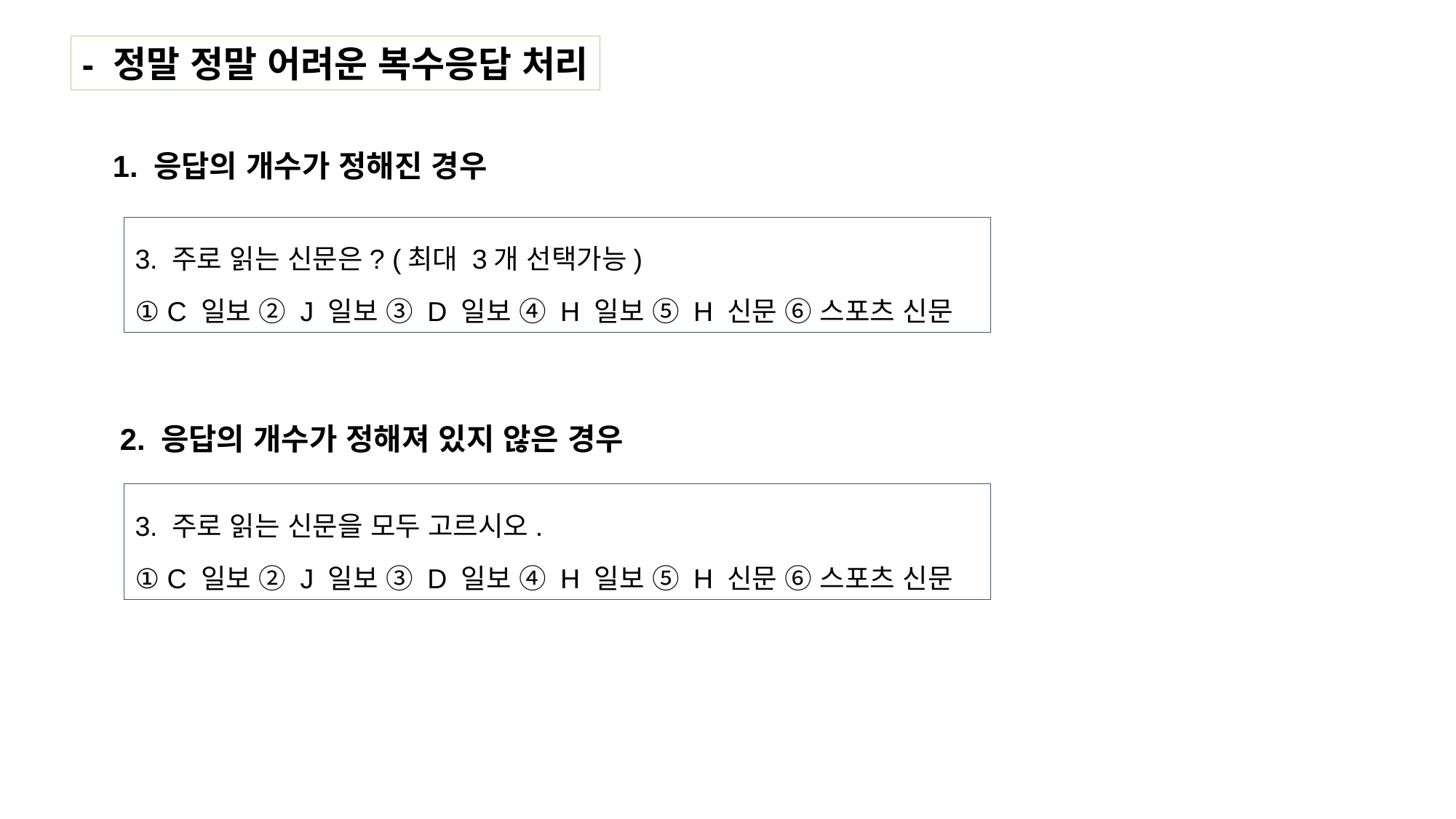

- 정말 정말 어려운 복수응답 처리
1. 응답의 개수가 정해진 경우
3. 주로 읽는 신문은? (최대 3개 선택가능)
① C 일보 ② J 일보 ③ D 일보 ④ H 일보 ⑤ H 신문 ⑥ 스포츠 신문
2. 응답의 개수가 정해져 있지 않은 경우
3. 주로 읽는 신문을 모두 고르시오.
① C 일보 ② J 일보 ③ D 일보 ④ H 일보 ⑤ H 신문 ⑥ 스포츠 신문